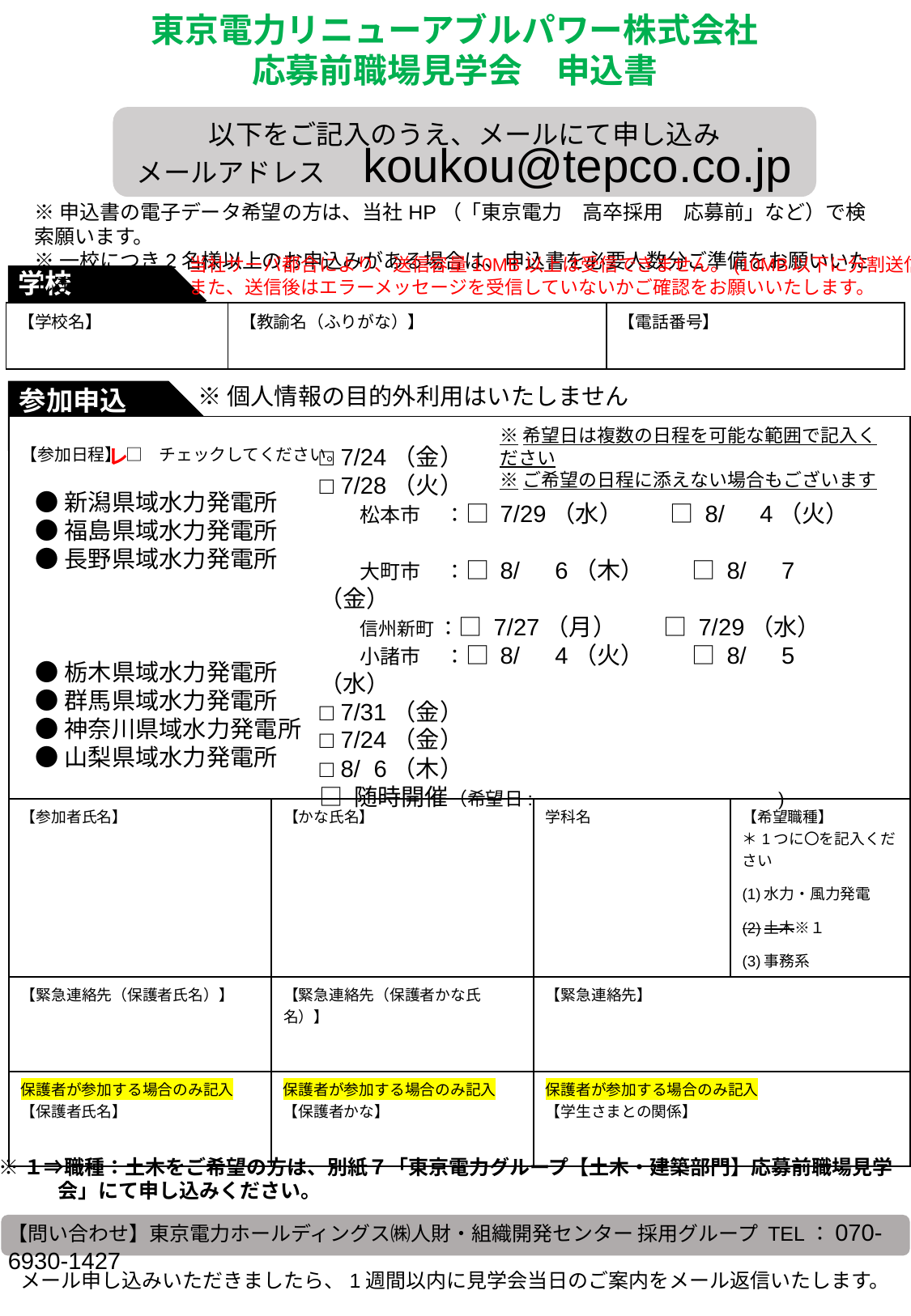

東京電力リニューアブルパワー株式会社
応募前職場見学会　申込書
以下をご記入のうえ、メールにて申し込み
メールアドレス　koukou@tepco.co.jp

※申込書の電子データ希望の方は、当社HP（「東京電力　高卒採用　応募前」など）で検索願います。
※一校につき2名様以上のお申込みがある場合は、申込書を必要人数分ご準備をお願いいたします。
当社サーバ都合により、送信容量10MB以上は受信できません。(10MB以下に分割送信)
また、送信後はエラーメッセージを受信していないかご確認をお願いいたします。
学校

| 【学校名】 | 【教諭名（ふりがな）】 | 【電話番号】 |
| --- | --- | --- |
※個人情報の目的外利用はいたしません
参加申込

| 【参加日程】 □　チェックしてください。 |  |  |  |
| --- | --- | --- | --- |
| 【参加者氏名】 | 【かな氏名】 | 学科名 | 【希望職種】 ＊1つに〇を記入ください (1)水力・風力発電 (2)土木※１ (3)事務系 |
| 【緊急連絡先（保護者氏名）】 | 【緊急連絡先（保護者かな氏名）】 | 【緊急連絡先】 |  |
| 保護者が参加する場合のみ記入 【保護者氏名】 | 保護者が参加する場合のみ記入 【保護者かな】 | 保護者が参加する場合のみ記入 【学生さまとの関係】 |  |
※希望日は複数の日程を可能な範囲で記入ください
※ご希望の日程に添えない場合もございます
レ
□ 7/24（金）
□ 7/28（火）
　　松本市　 ：□ 7/29（水）　　□ 8/　4（火）
　　大町市　 ：□ 8/　6（木）　　□ 8/　7（金）
　　信州新町 ：□ 7/27（月）　　□ 7/29（水）
　　小諸市　 ：□ 8/　4（火）　　□ 8/　5（水）
□ 7/31（金）
□ 7/24（金）
□ 8/  6（木）
□ 随時開催（希望日:		                  )
●新潟県域水力発電所
●福島県域水力発電所
●長野県域水力発電所

●栃木県域水力発電所
●群馬県域水力発電所
●神奈川県域水力発電所
●山梨県域水力発電所
※１⇒職種：土木をご希望の方は、別紙７「東京電力グループ【土木・建築部門】応募前職場見学会」にて申し込みください。
【問い合わせ】東京電力ホールディングス㈱人財・組織開発センター 採用グループ TEL：070-6930-1427

メール申し込みいただきましたら、1週間以内に見学会当日のご案内をメール返信いたします。